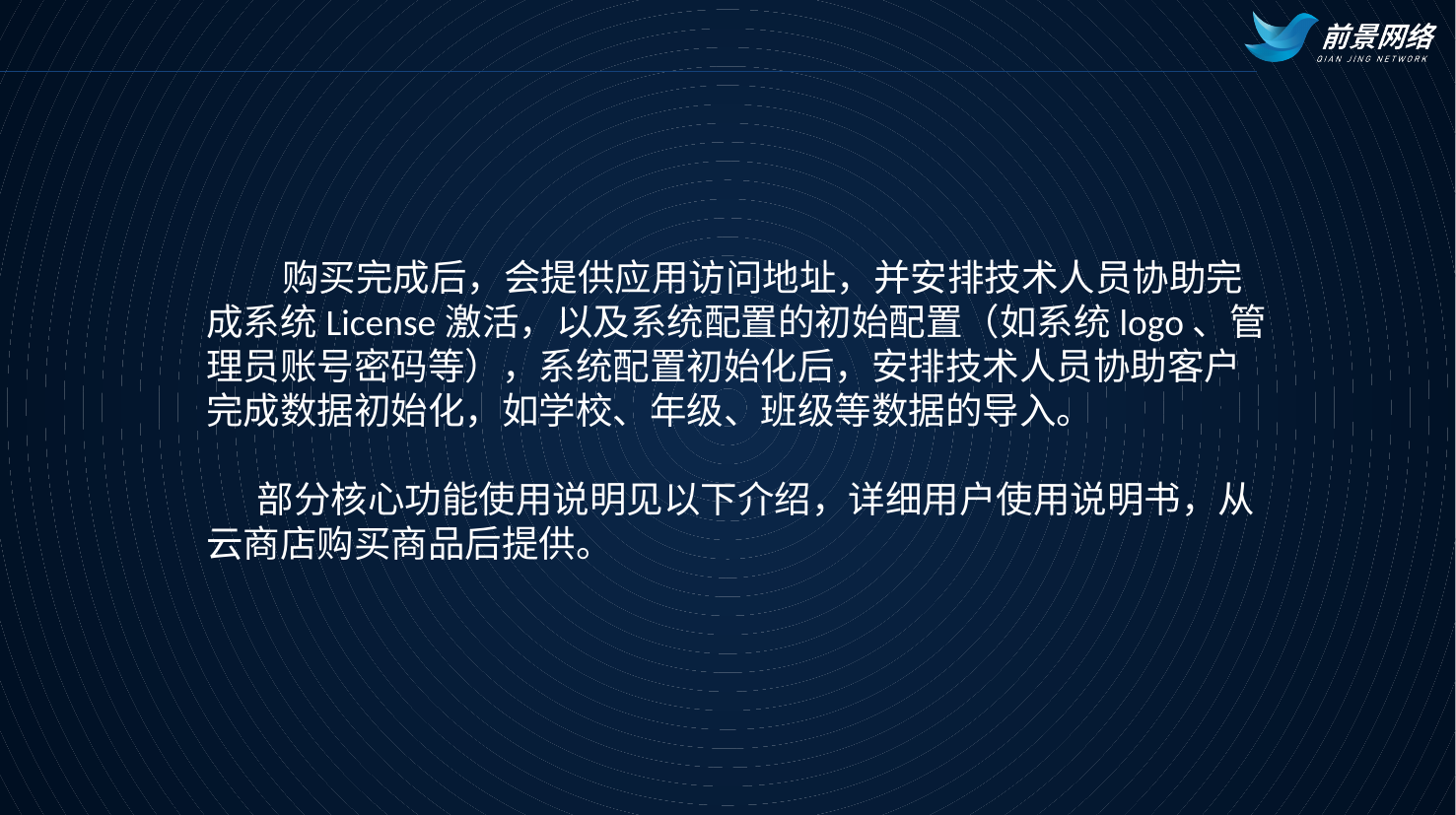

购买完成后，会提供应用访问地址，并安排技术人员协助完成系统License激活，以及系统配置的初始配置（如系统logo、管理员账号密码等），系统配置初始化后，安排技术人员协助客户完成数据初始化，如学校、年级、班级等数据的导入。

     部分核心功能使用说明见以下介绍，详细用户使用说明书，从云商店购买商品后提供。